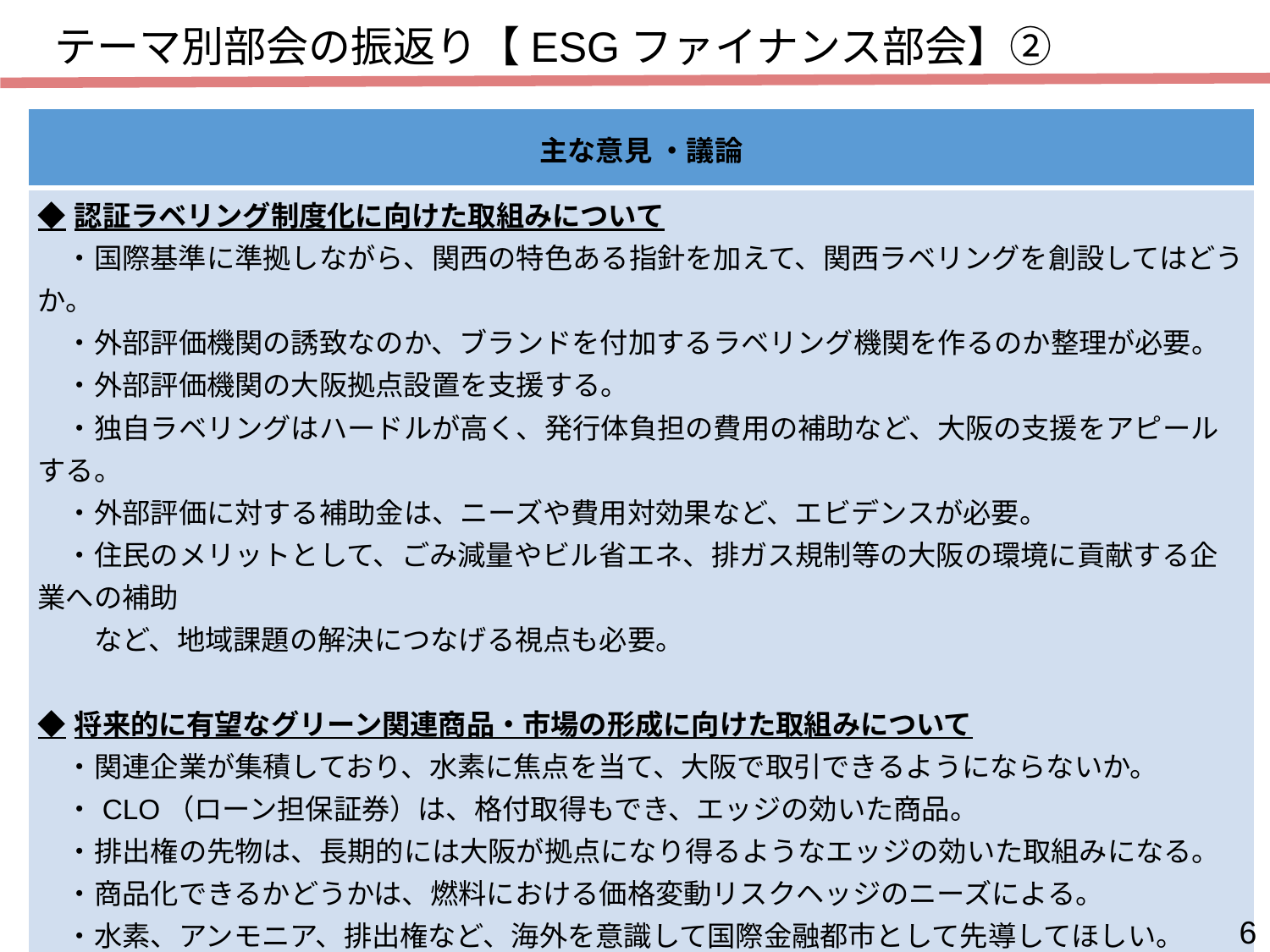

テーマ別部会の振返り【ESGファイナンス部会】②
| 主な意見 ・議論 |
| --- |
| ◆認証ラベリング制度化に向けた取組みについて 　・国際基準に準拠しながら、関西の特色ある指針を加えて、関西ラベリングを創設してはどうか。 　・外部評価機関の誘致なのか、ブランドを付加するラベリング機関を作るのか整理が必要。 　・外部評価機関の大阪拠点設置を支援する。 　・独自ラベリングはハードルが高く、発行体負担の費用の補助など、大阪の支援をアピールする。 　・外部評価に対する補助金は、ニーズや費用対効果など、エビデンスが必要。 　・住民のメリットとして、ごみ減量やビル省エネ、排ガス規制等の大阪の環境に貢献する企業への補助 　　など、地域課題の解決につなげる視点も必要。 ◆将来的に有望なグリーン関連商品・市場の形成に向けた取組みについて 　・関連企業が集積しており、水素に焦点を当て、大阪で取引できるようにならないか。 　・CLO（ローン担保証券）は、格付取得もでき、エッジの効いた商品。 　・排出権の先物は、長期的には大阪が拠点になり得るようなエッジの効いた取組みになる。 　・商品化できるかどうかは、燃料における価格変動リスクヘッジのニーズによる。 　・水素、アンモニア、排出権など、海外を意識して国際金融都市として先導してほしい。 |
6